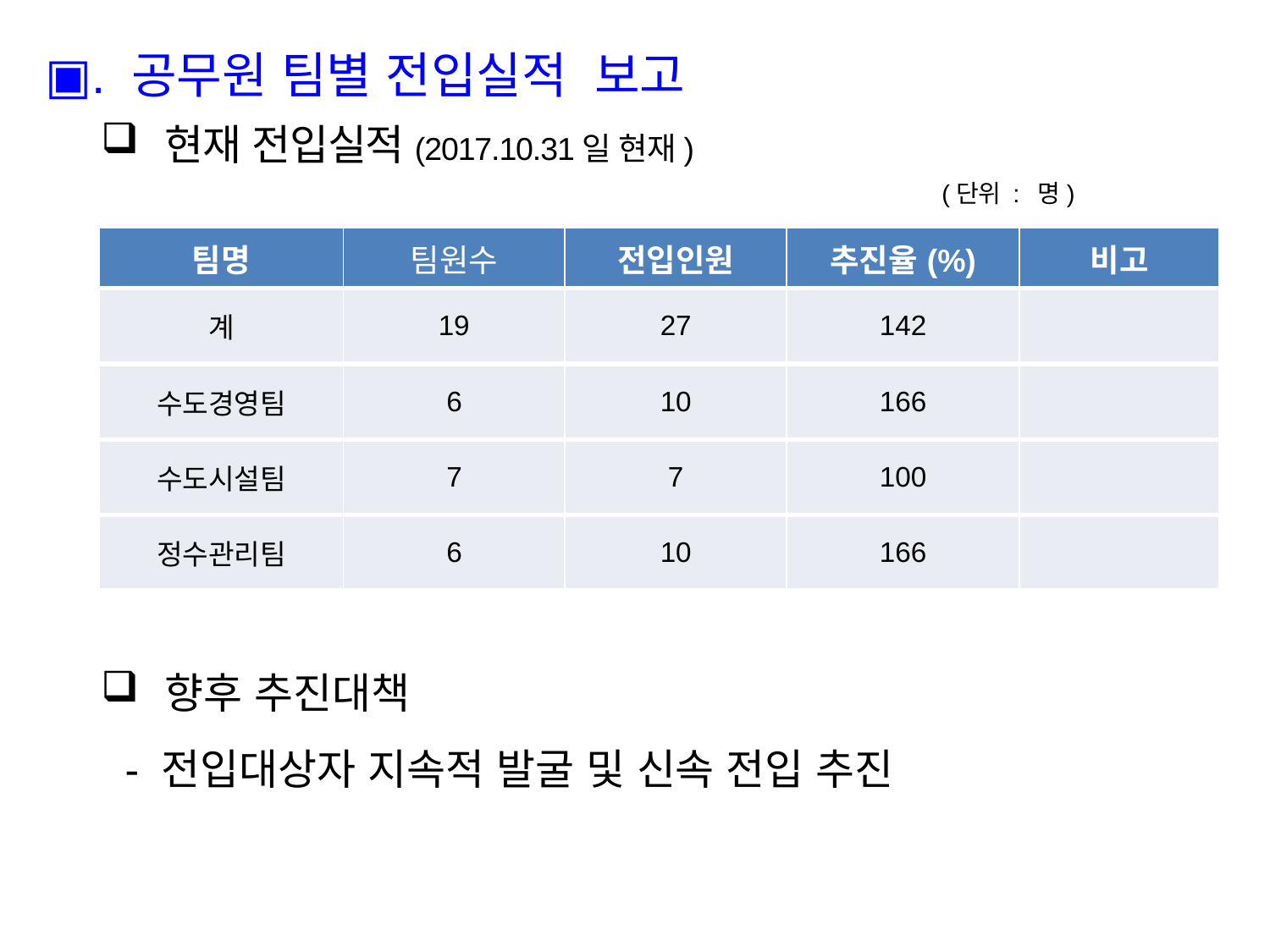

▣. 공무원 팀별 전입실적  보고
현재 전입실적(2017.10.31일 현재)
                                                                                                                                          (단위 :  명)

| 팀명 | 팀원수 | 전입인원 | 추진율(%) | 비고 |
| --- | --- | --- | --- | --- |
| 계 | 19 | 27 | 142 |  |
| 수도경영팀 | 6 | 10 | 166 |  |
| 수도시설팀 | 7 | 7 | 100 |  |
| 정수관리팀 | 6 | 10 | 166 |  |

향후 추진대책
  - 전입대상자 지속적 발굴 및 신속 전입 추진